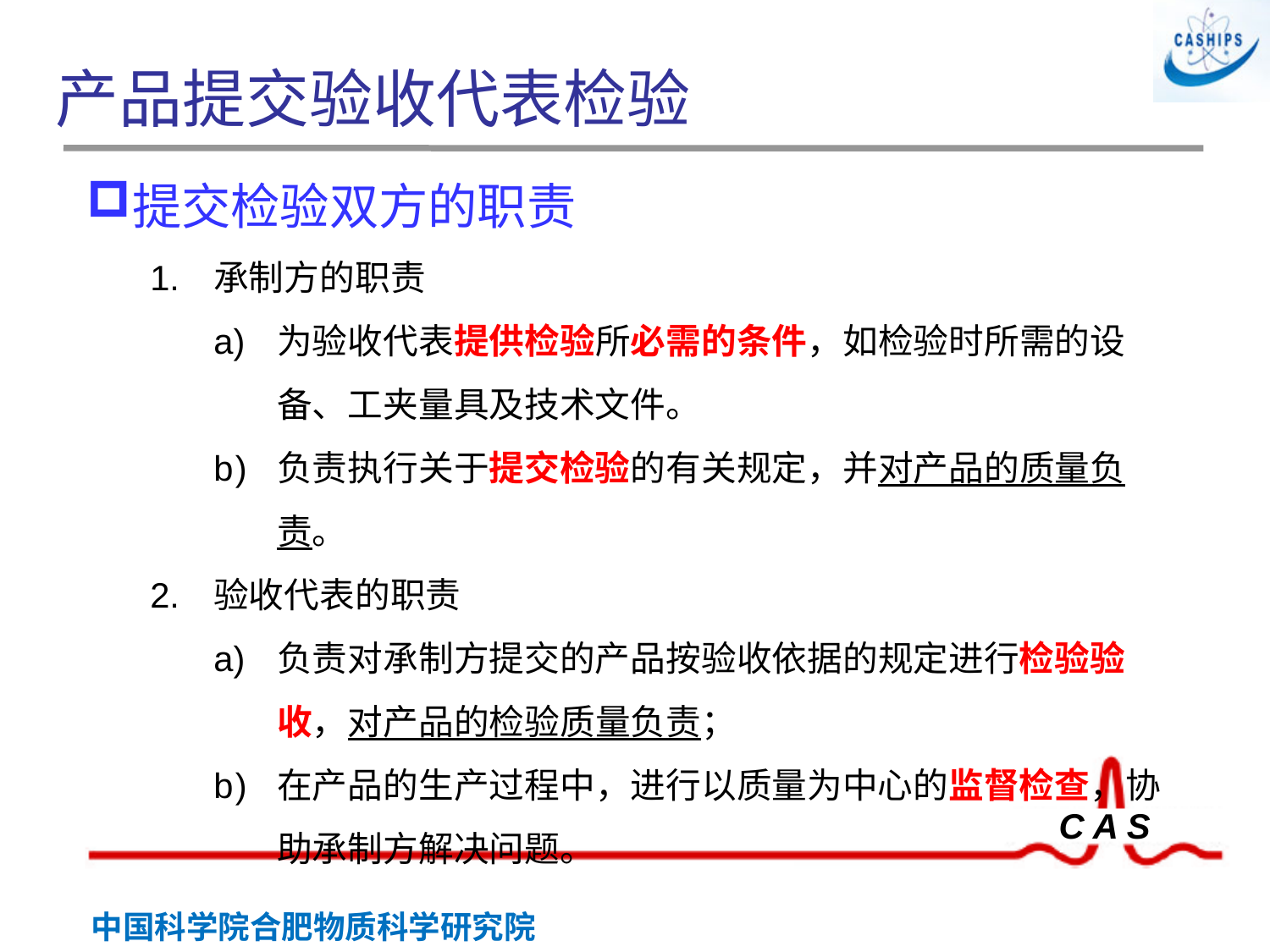

# 产品提交验收代表检验
提交检验双方的职责
承制方的职责
为验收代表提供检验所必需的条件，如检验时所需的设备、工夹量具及技术文件。
负责执行关于提交检验的有关规定，并对产品的质量负责。
验收代表的职责
负责对承制方提交的产品按验收依据的规定进行检验验收，对产品的检验质量负责；
在产品的生产过程中，进行以质量为中心的监督检查，协助承制方解决问题。
  胶印章
钢印章
封印章